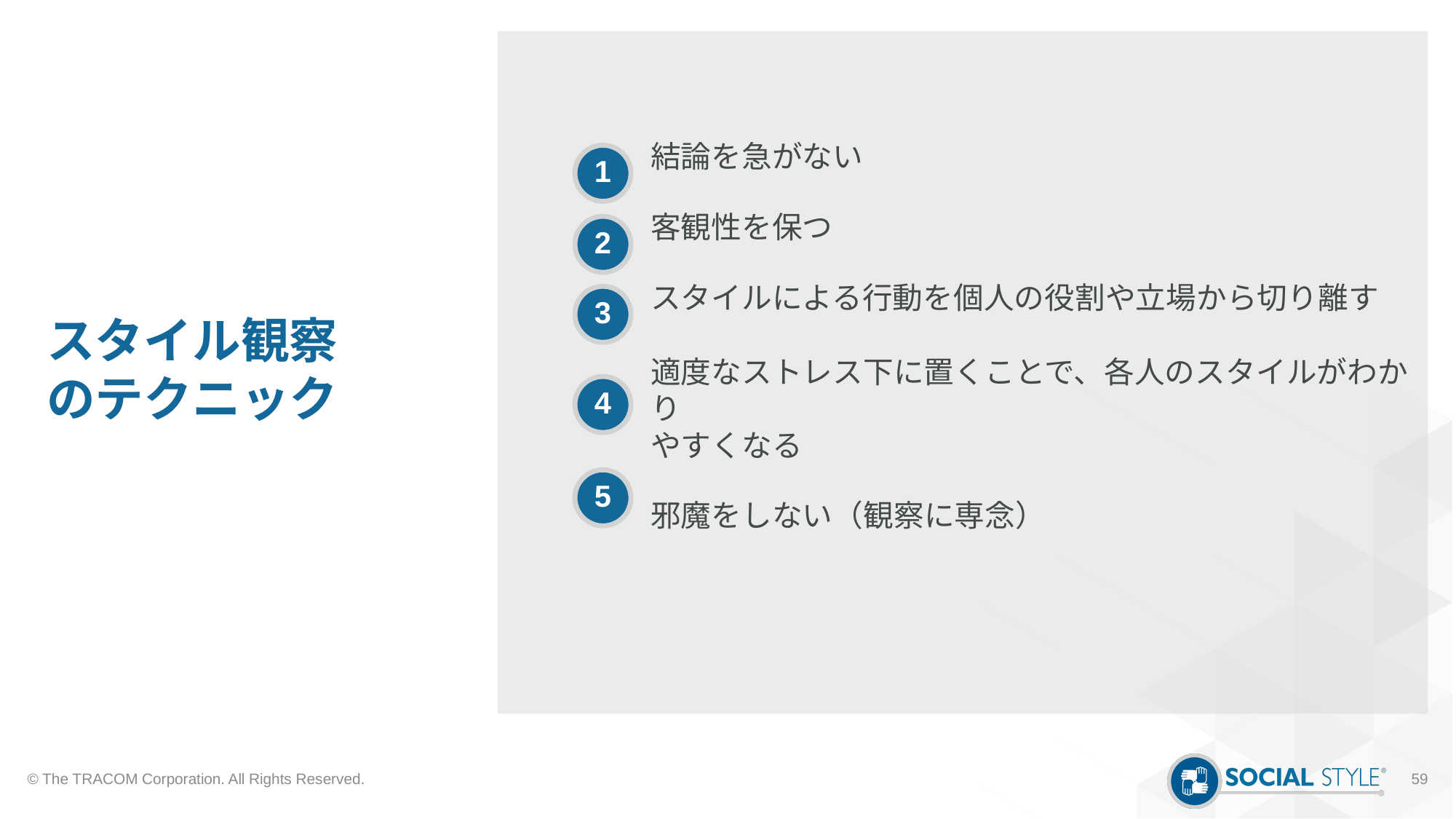

# スタイル観察のテクニック
結論を急がない
客観性を保つ
スタイルによる行動を個人の役割や立場から切り離す
適度なストレス下に置くことで、各人のスタイルがわかり
やすくなる
邪魔をしない（観察に専念）

1
2
3
4
5
© The TRACOM Corporation. All Rights Reserved.
59